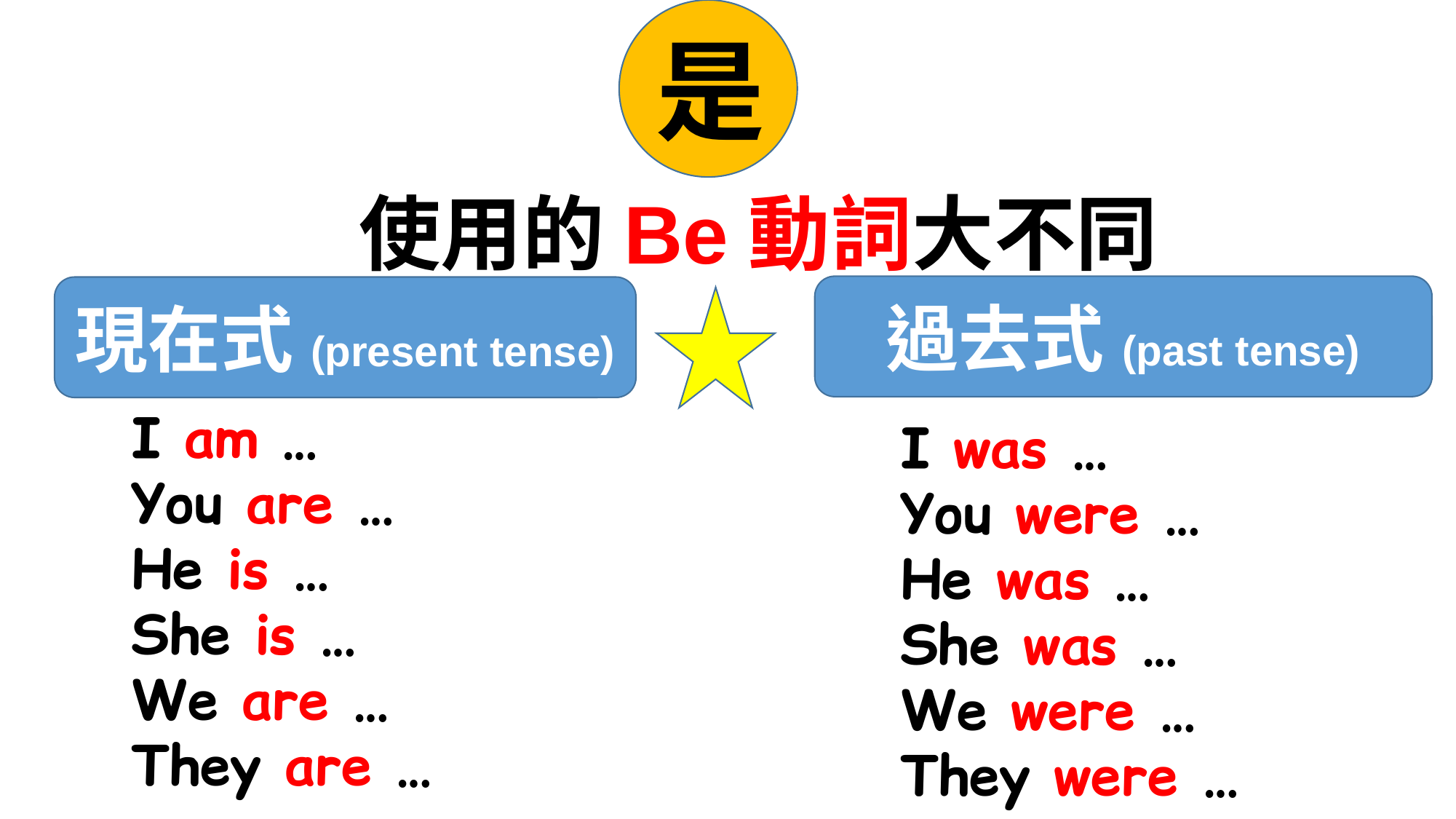

是
使用的Be動詞大不同
過去式(past tense)
現在式(present tense)

I am …
You are …
He is …
She is …
We are …
They are …
I was …
You were …
He was …
She was …
We were …
They were …